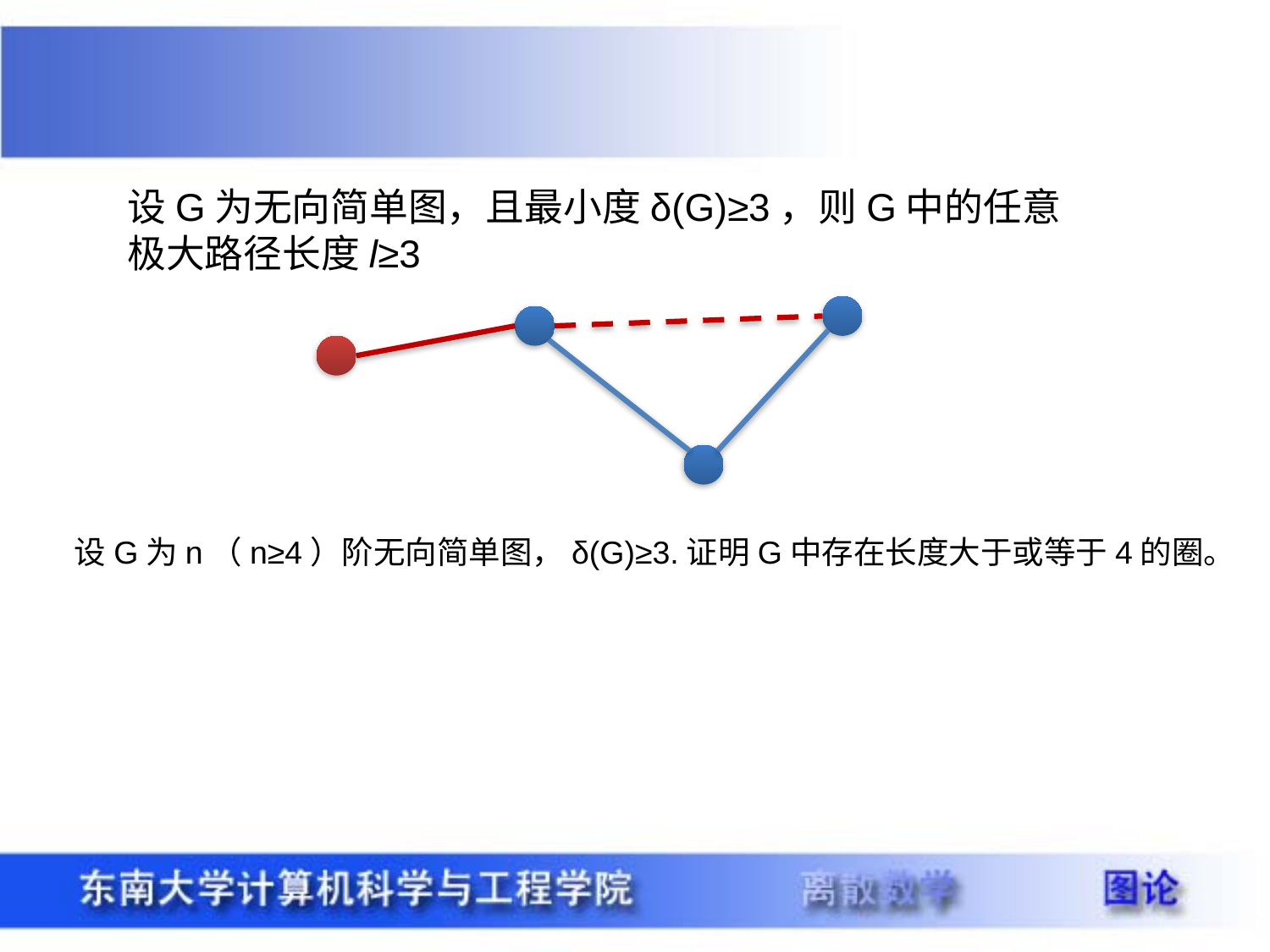

设G为无向简单图，且最小度δ(G)≥3，则G中的任意极大路径长度l≥3

设G为n（n≥4）阶无向简单图，δ(G)≥3.证明G中存在长度大于或等于4的圈。